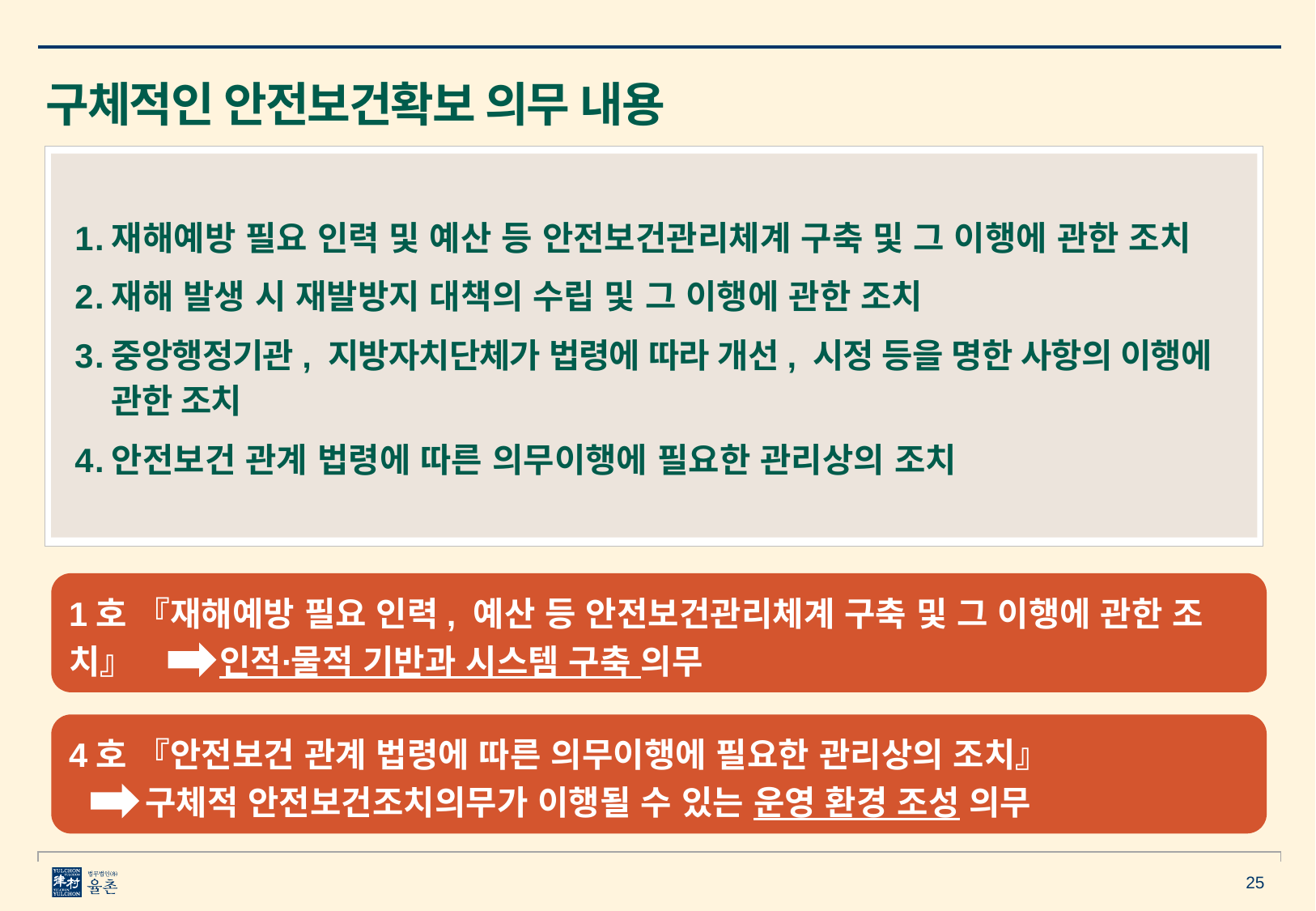

25

구체적인 안전보건확보 의무 내용

재해예방 필요 인력 및 예산 등 안전보건관리체계 구축 및 그 이행에 관한 조치
재해 발생 시 재발방지 대책의 수립 및 그 이행에 관한 조치
중앙행정기관, 지방자치단체가 법령에 따라 개선, 시정 등을 명한 사항의 이행에 관한 조치
안전보건 관계 법령에 따른 의무이행에 필요한 관리상의 조치
1호 『재해예방 필요 인력, 예산 등 안전보건관리체계 구축 및 그 이행에 관한 조치』         인적∙물적 기반과 시스템 구축 의무

4호 『안전보건 관계 법령에 따른 의무이행에 필요한 관리상의 조치』
        구체적 안전보건조치의무가 이행될 수 있는 운영 환경 조성 의무